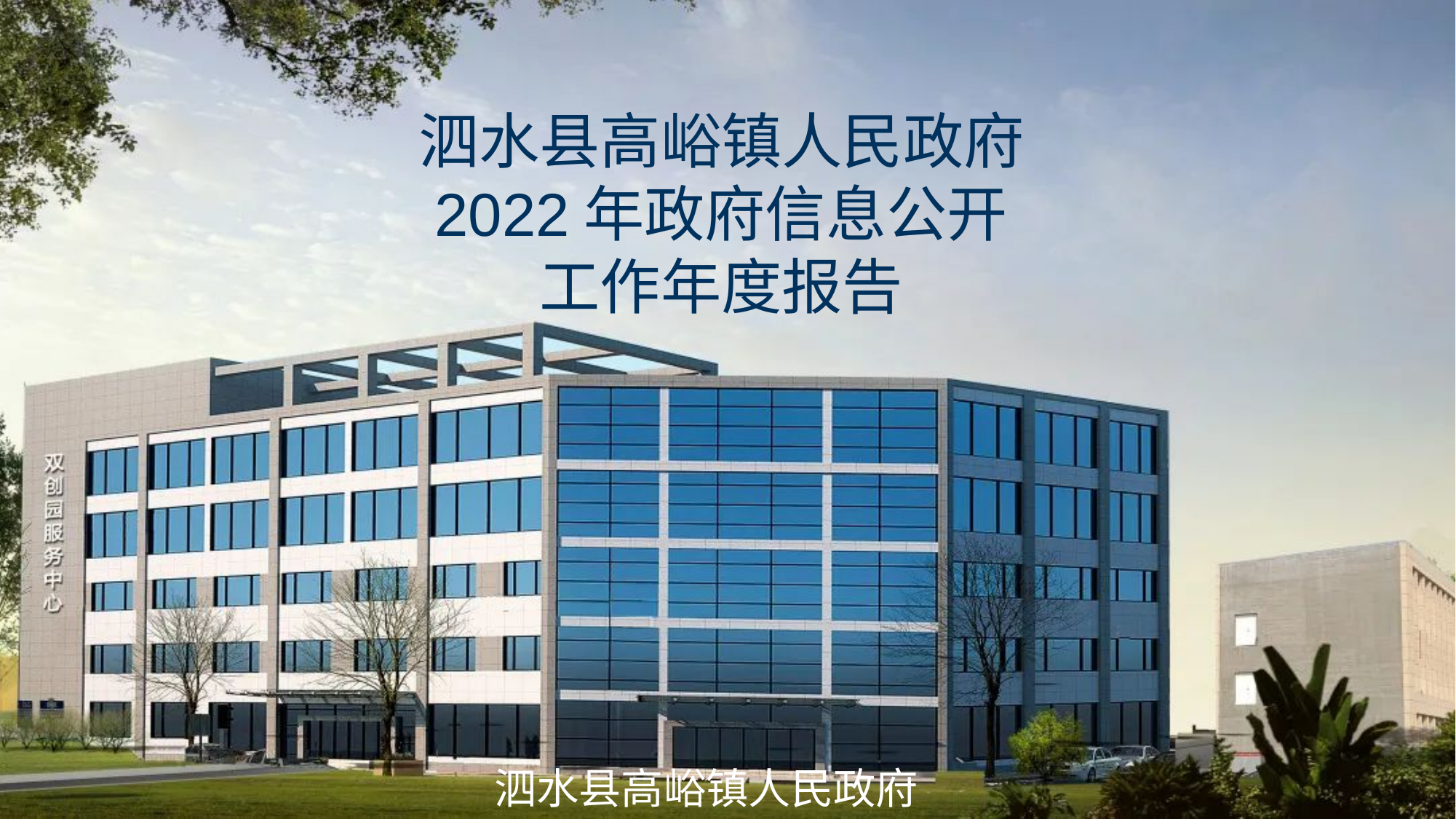

泗水县高峪镇人民政府
2022年政府信息公开
工作年度报告
泗水县高峪镇人民政府